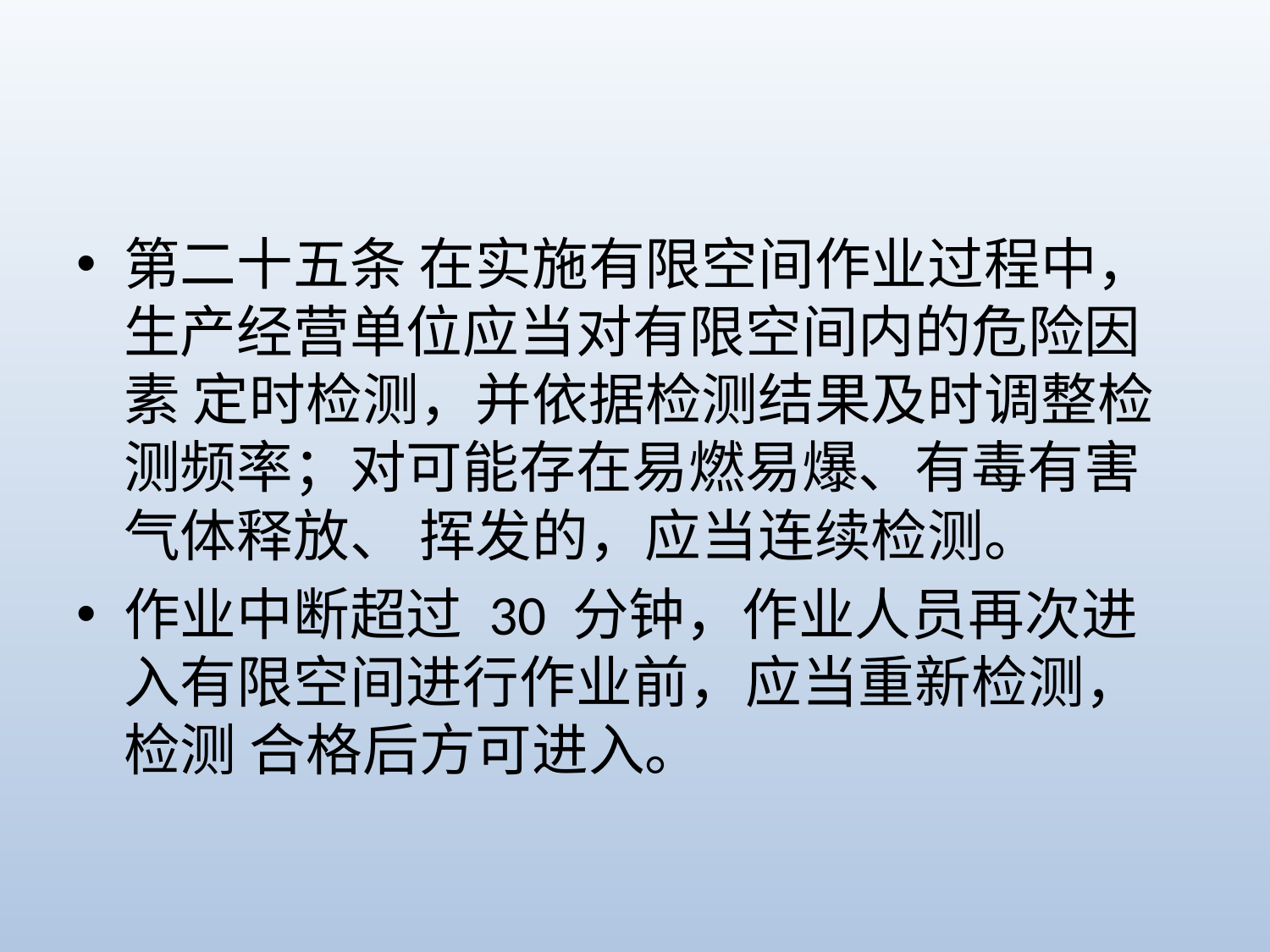

#
第二十五条 在实施有限空间作业过程中，生产经营单位应当对有限空间内的危险因素 定时检测，并依据检测结果及时调整检测频率；对可能存在易燃易爆、有毒有害气体释放、 挥发的，应当连续检测。
作业中断超过 30 分钟，作业人员再次进入有限空间进行作业前，应当重新检测，检测 合格后方可进入。